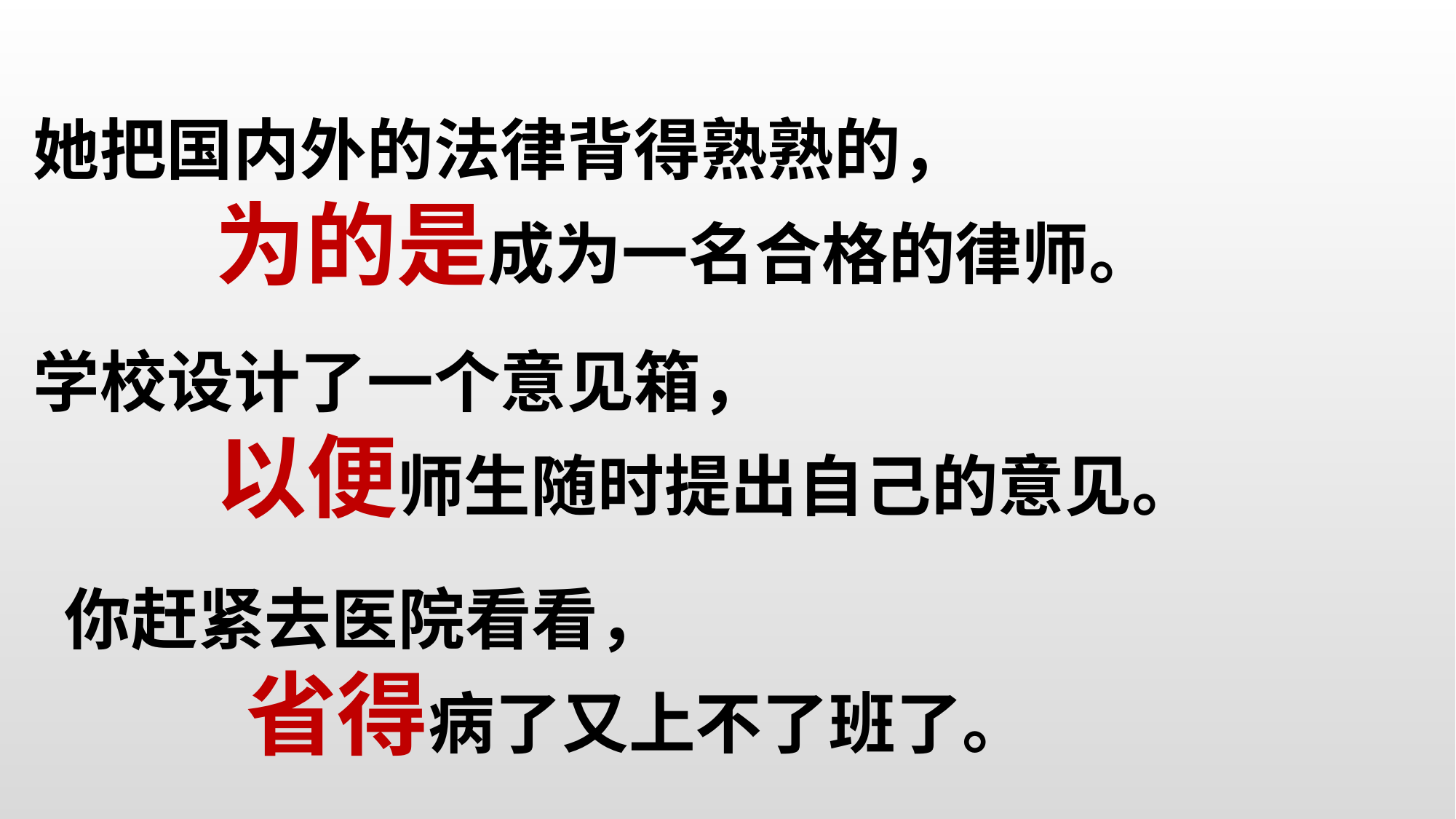

她把国内外的法律背得熟熟的，
           为的是成为一名合格的律师。
学校设计了一个意见箱，
           以便师生随时提出自己的意见。
你赶紧去医院看看，
           省得病了又上不了班了。